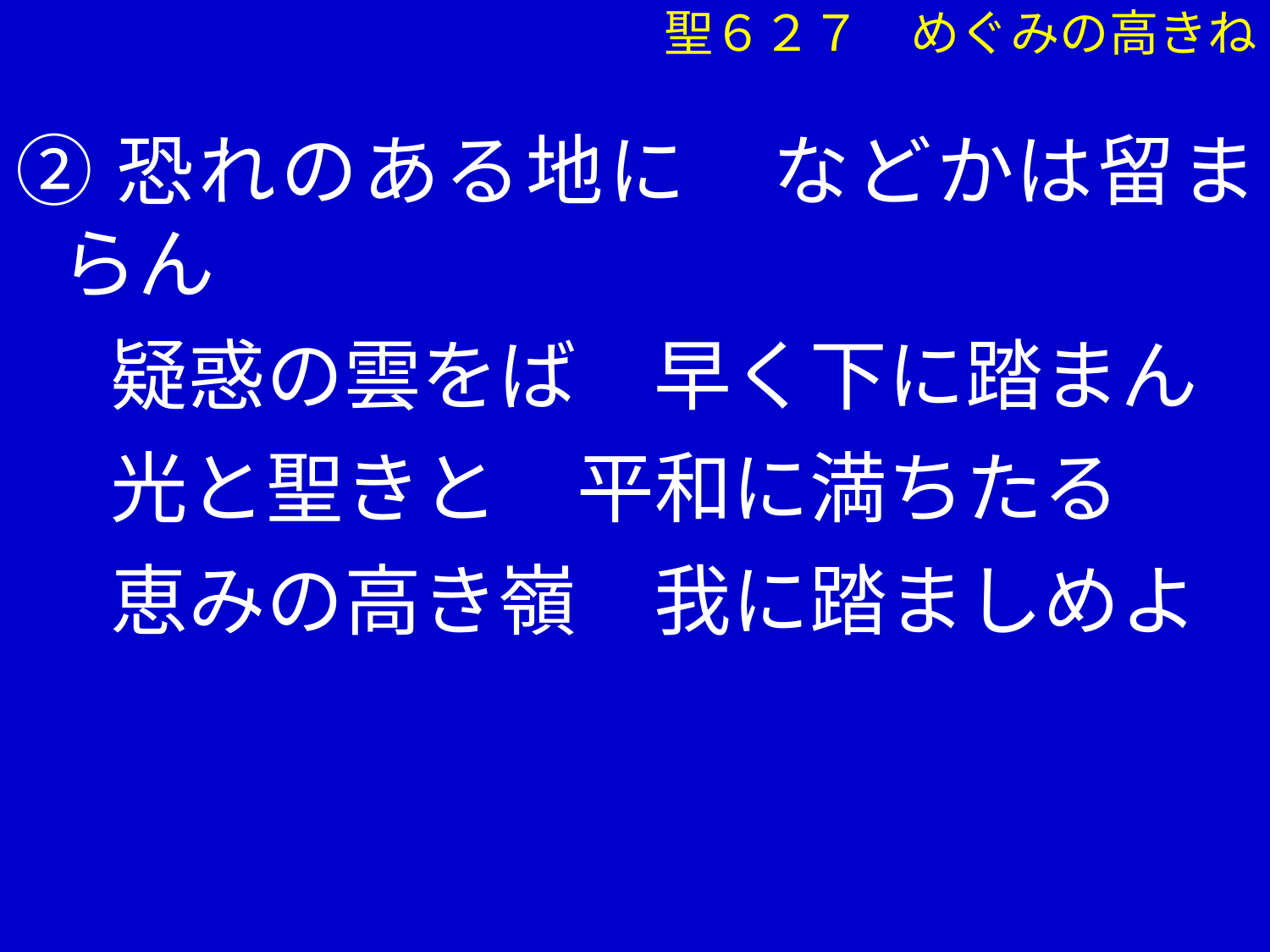

聖６２７　めぐみの高きね
②恐れのある地に　などかは留まらん
　 疑惑の雲をば　早く下に踏まん
　 光と聖きと　平和に満ちたる
　 恵みの高き嶺　我に踏ましめよ